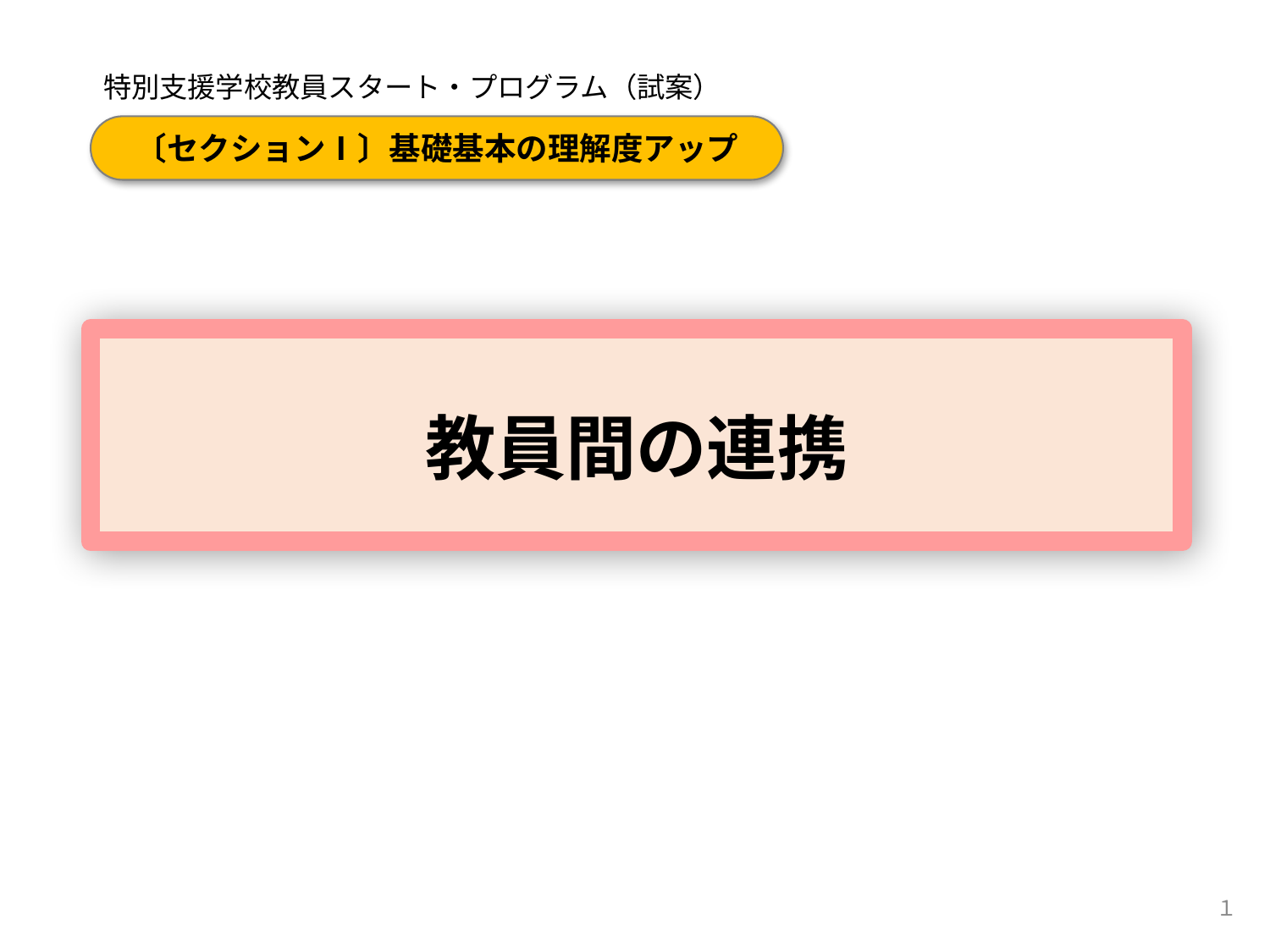

特別支援学校教員スタート・プログラム（試案）
〔セクションⅠ〕基礎基本の理解度アップ
# 教員間の連携
１